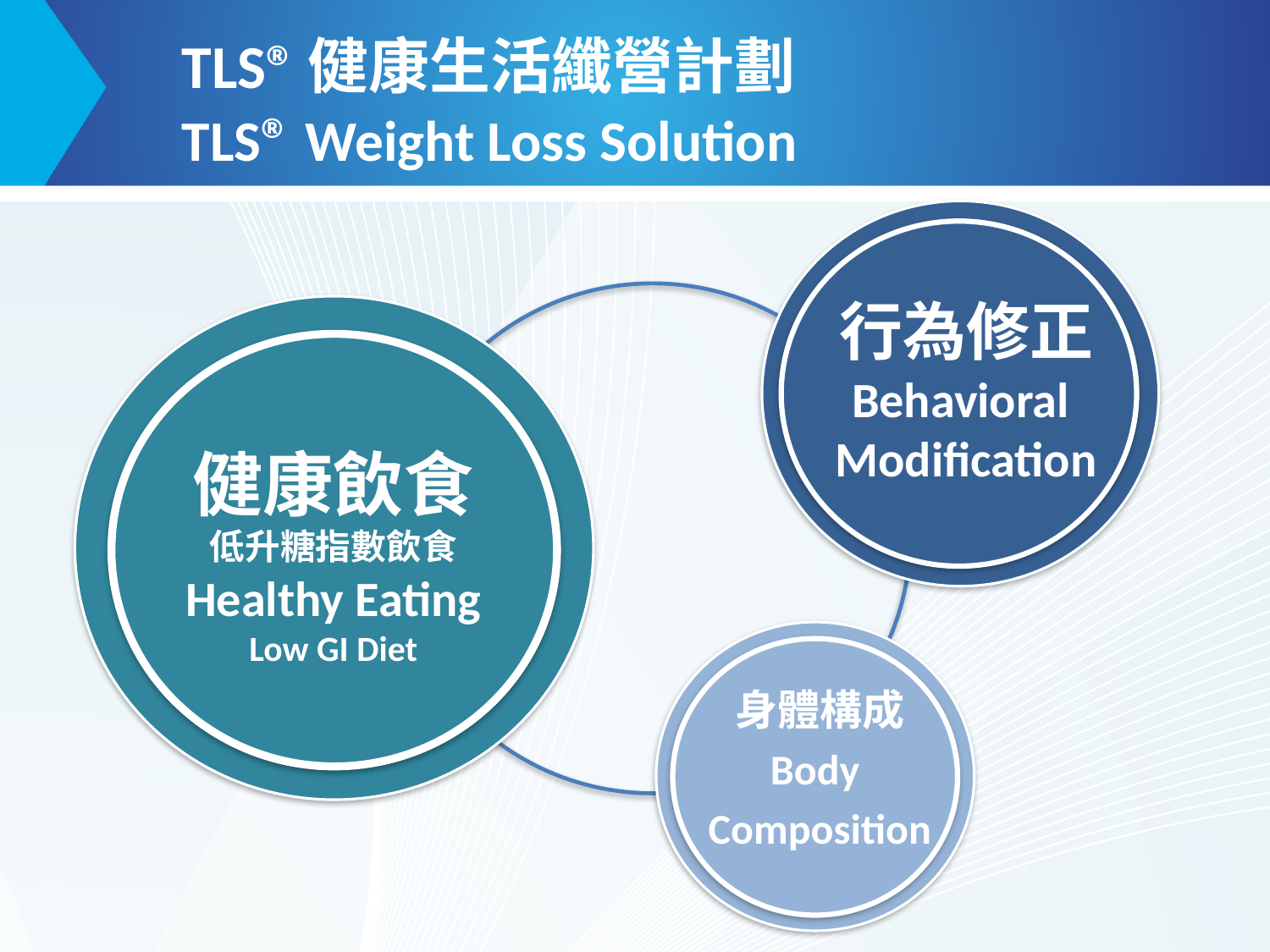

TLS®健康生活纖營計劃
TLS® Weight Loss Solution

行為修正
Behavioral
Modification

健康飲食
低升糖指數飲食
Healthy Eating
Low GI Diet

身體構成
Body
Composition